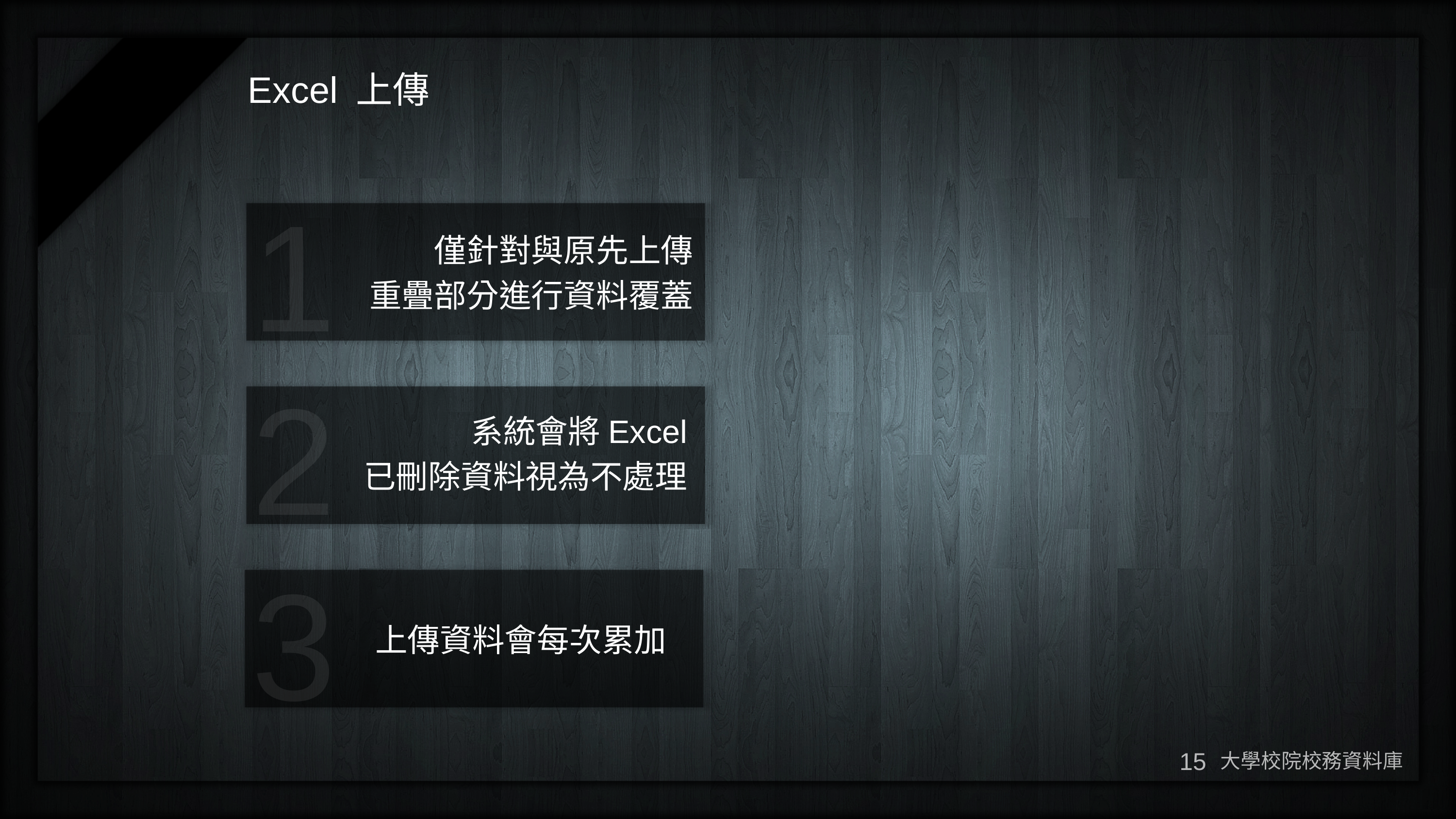

# Excel 上傳

僅針對與原先上傳
重疊部分進行資料覆蓋

系統會將Excel
已刪除資料視為不處理

上傳資料會每次累加

15